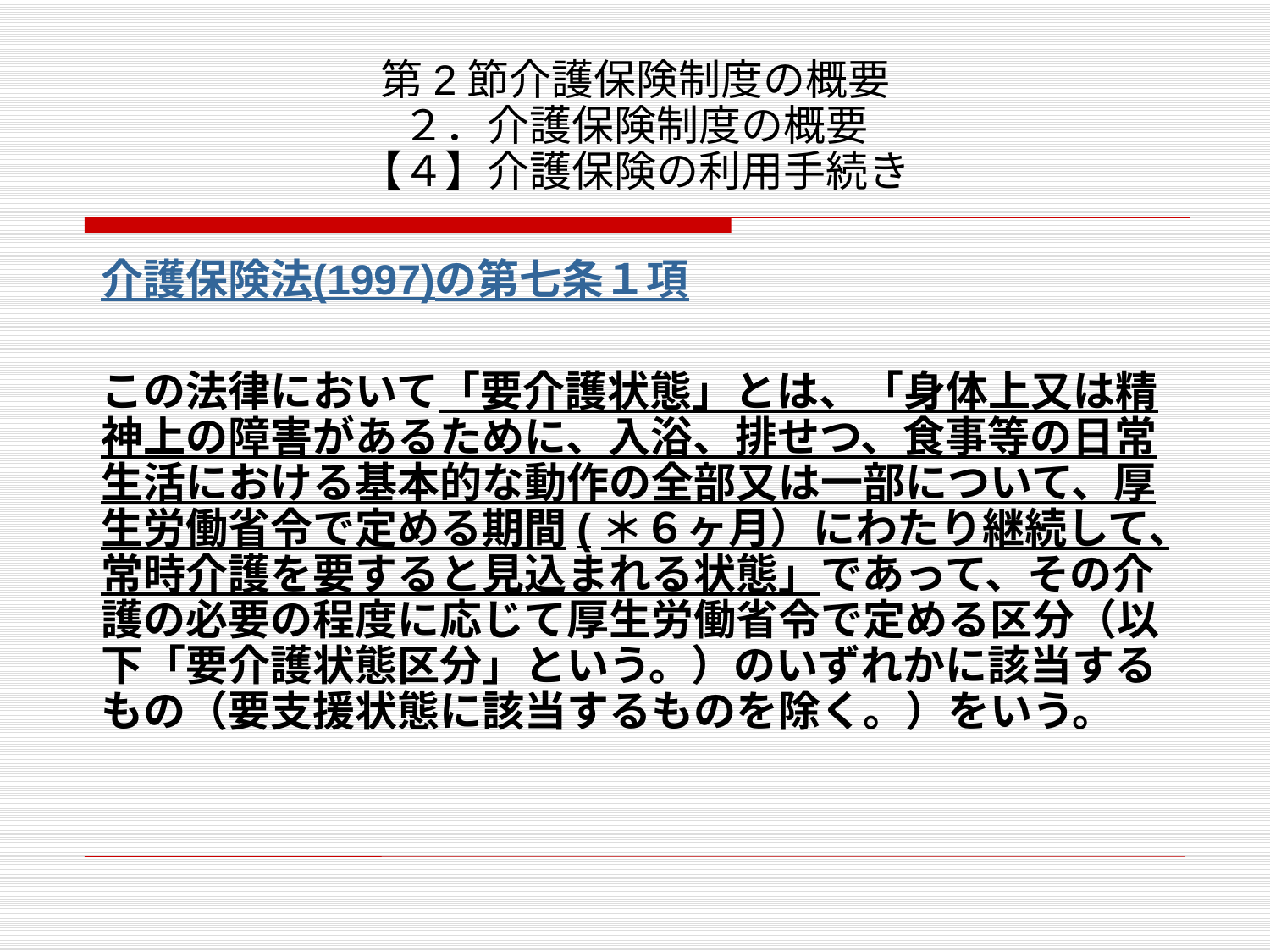

# 第2節介護保険制度の概要 ２．介護保険制度の概要 【４】介護保険の利用手続き
介護保険法(1997)の第七条１項

この法律において「要介護状態」とは、「身体上又は精神上の障害があるために、入浴、排せつ、食事等の日常生活における基本的な動作の全部又は一部について、厚生労働省令で定める期間(＊６ヶ月）にわたり継続して、常時介護を要すると見込まれる状態」であって、その介護の必要の程度に応じて厚生労働省令で定める区分（以下「要介護状態区分」という。）のいずれかに該当するもの（要支援状態に該当するものを除く。）をいう。